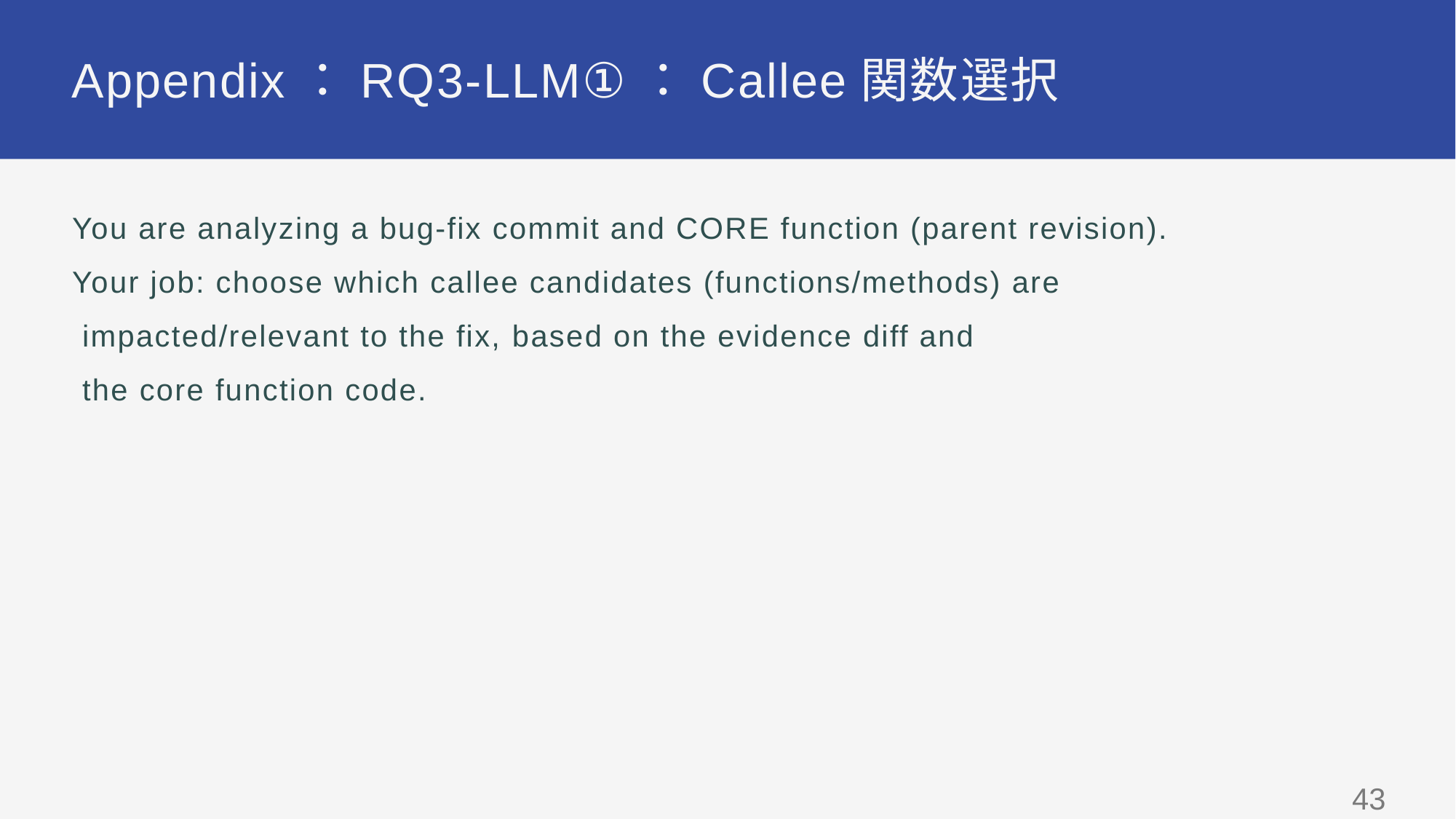

# Appendix：RQ3-LLM①：Callee関数選択
You are analyzing a bug-fix commit and CORE function (parent revision).
Your job: choose which callee candidates (functions/methods) are
 impacted/relevant to the fix, based on the evidence diff and
 the core function code.

43